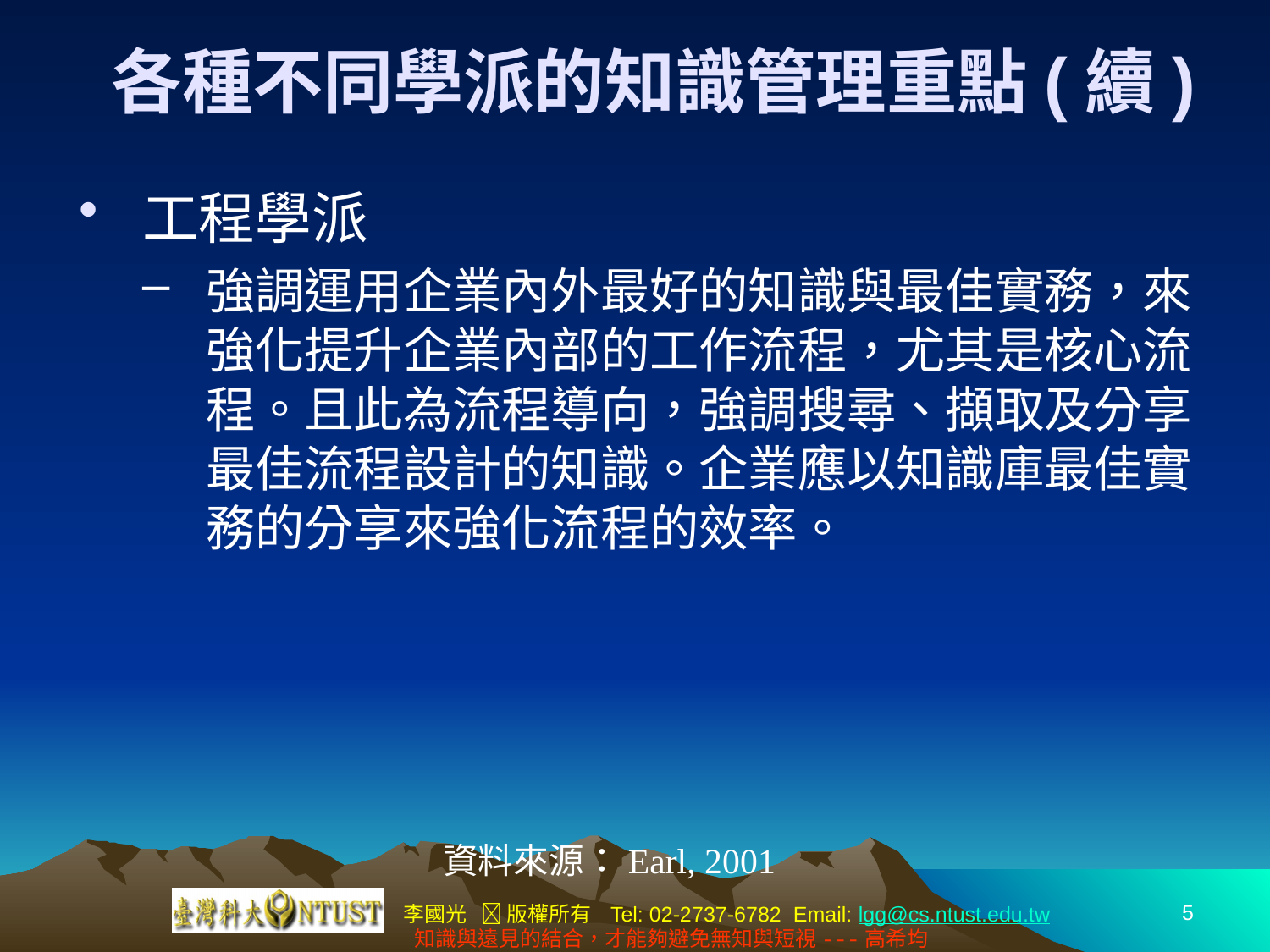

# 各種不同學派的知識管理重點(續)
工程學派
強調運用企業內外最好的知識與最佳實務，來強化提升企業內部的工作流程，尤其是核心流程。且此為流程導向，強調搜尋、擷取及分享最佳流程設計的知識。企業應以知識庫最佳實務的分享來強化流程的效率。
資料來源：Earl, 2001
5